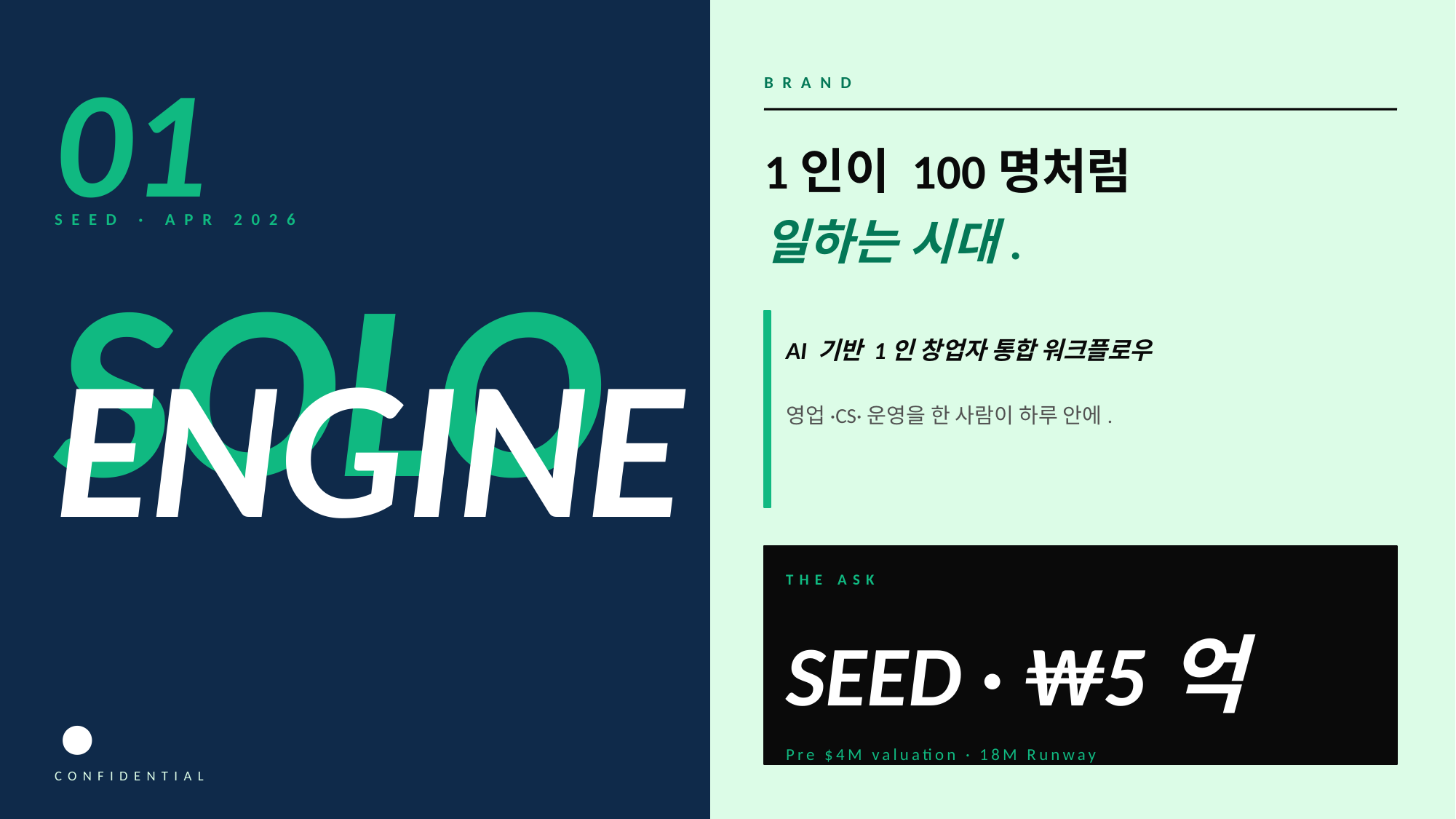

01
BRAND

1인이 100명처럼
SEED · APR 2026
일하는 시대.
SOLO

AI 기반 1인 창업자 통합 워크플로우
영업·CS·운영을 한 사람이 하루 안에.
ENGINE.

THE ASK
SEED · ₩5억
Pre $4M valuation · 18M Runway
CONFIDENTIAL